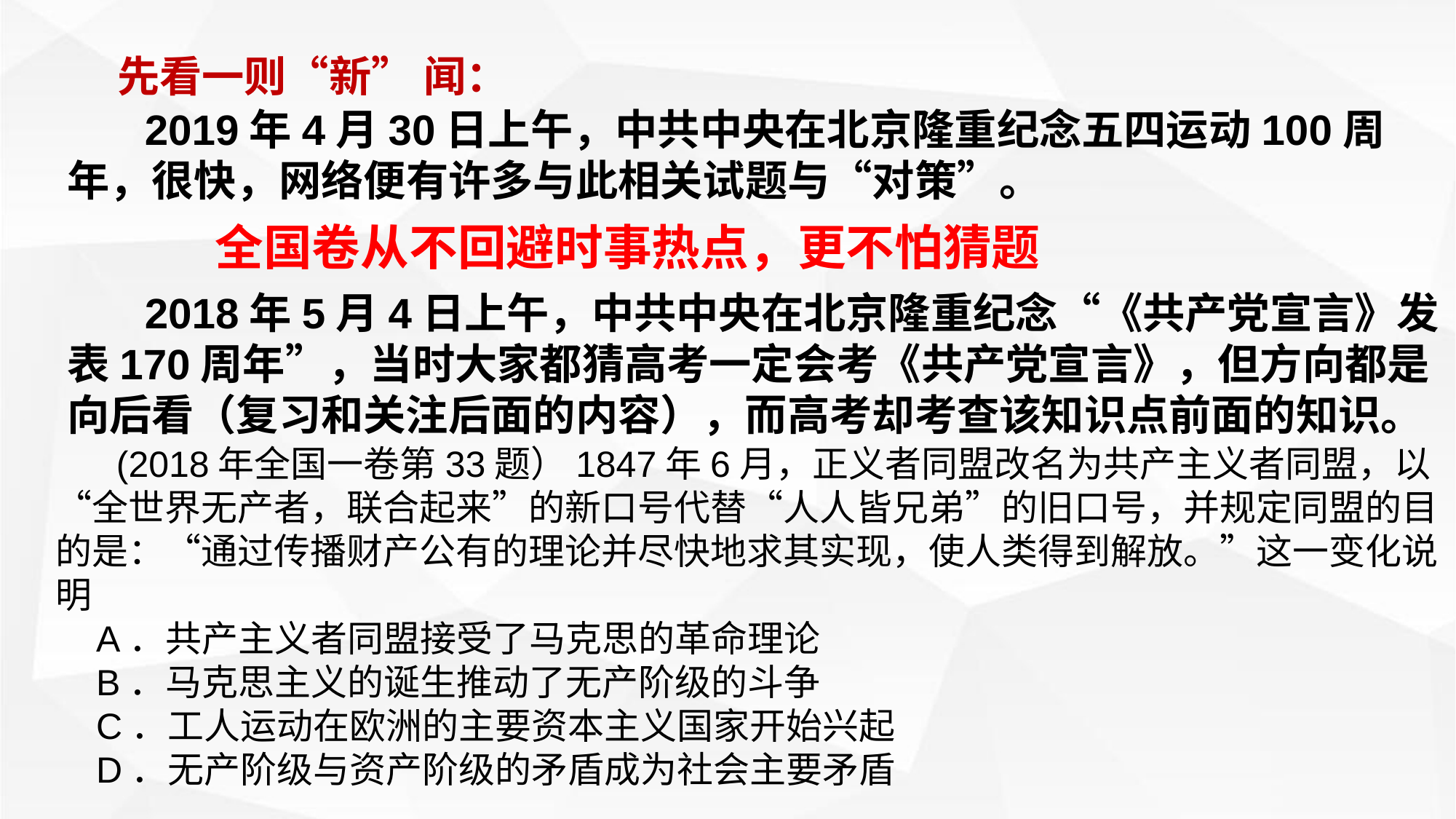

先看一则“新” 闻：
           2019年4月30日上午，中共中央在北京隆重纪念五四运动100周年，很快，网络便有许多与此相关试题与“对策”。
     全国卷从不回避时事热点，更不怕猜题
           2018年5月4日上午，中共中央在北京隆重纪念“《共产党宣言》发表170周年”，当时大家都猜高考一定会考《共产党宣言》，但方向都是向后看（复习和关注后面的内容），而高考却考查该知识点前面的知识。
      (2018年全国一卷第33题）1847年6月，正义者同盟改名为共产主义者同盟，以“全世界无产者，联合起来”的新口号代替“人人皆兄弟”的旧口号，并规定同盟的目的是：“通过传播财产公有的理论并尽快地求其实现，使人类得到解放。”这一变化说明
    A．共产主义者同盟接受了马克思的革命理论
    B．马克思主义的诞生推动了无产阶级的斗争
    C．工人运动在欧洲的主要资本主义国家开始兴起
    D．无产阶级与资产阶级的矛盾成为社会主要矛盾